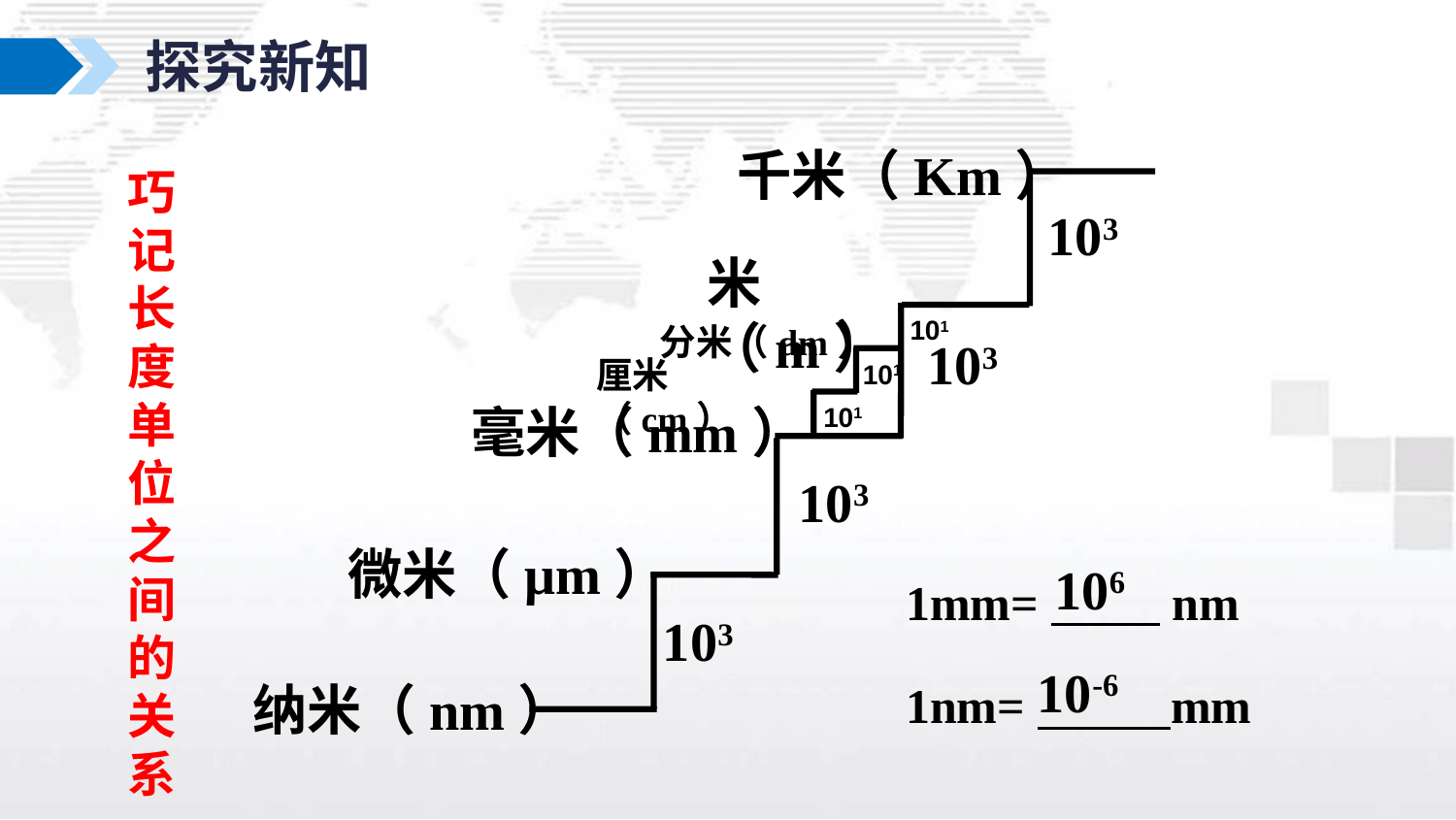

# 探究新知
千米（Km）
巧记长度单位之间的关系

103
米（m）

分米（dm）
101
101
101
103
厘米（cm）

毫米（mm）

103
微米（μm）
106
1mm=           nm

103
10-6
1nm=            mm
纳米（nm）